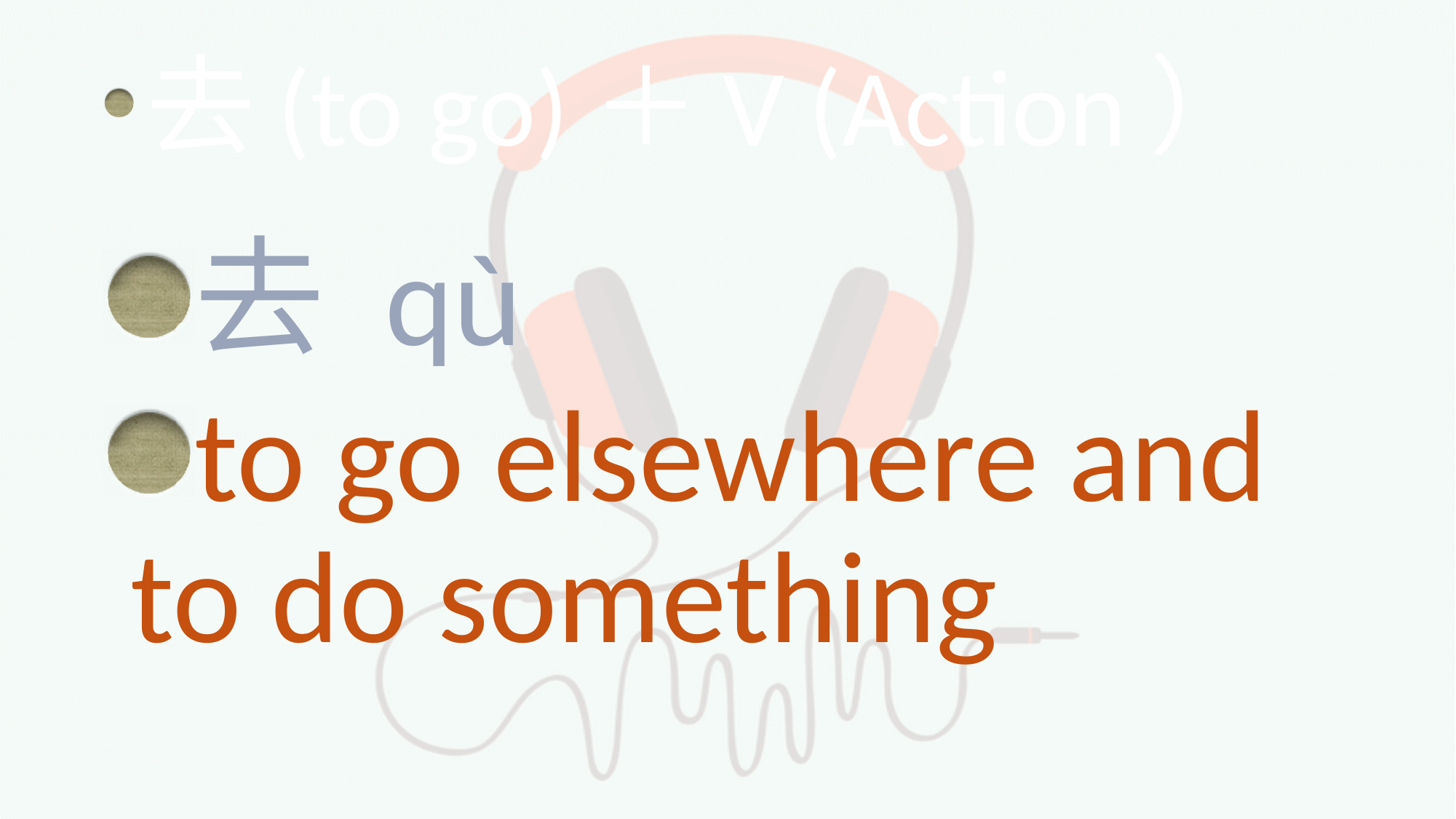

# 去(to go)＋V (Action）
去 qù
to go elsewhere and to do something